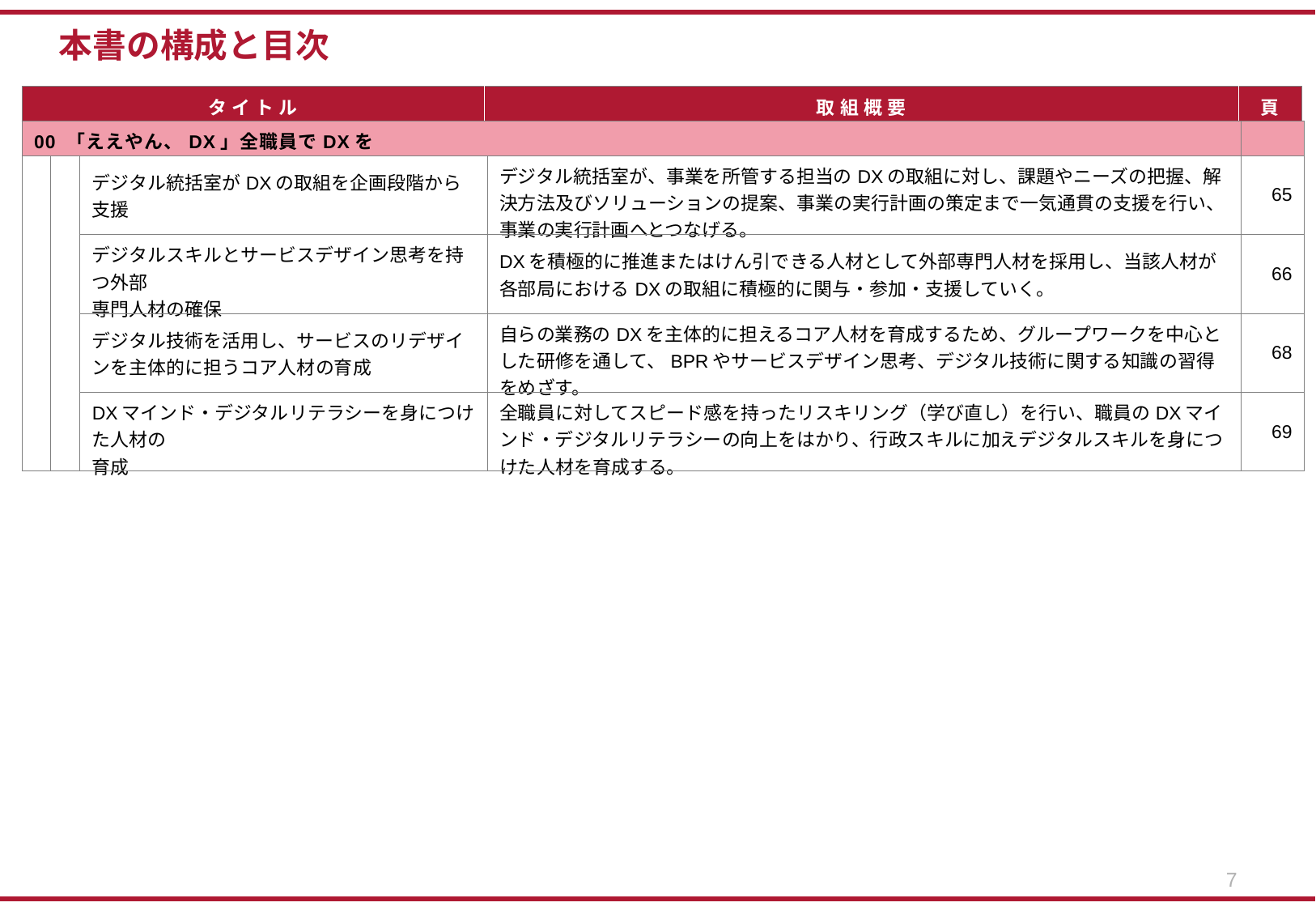

本書の構成と目次
| タイトル | 取組概要 | 頁 |
| --- | --- | --- |
| 00 「ええやん、DX」全職員でDXを |  |  |  |  |
| --- | --- | --- | --- | --- |
|  |  | デジタル統括室がDXの取組を企画段階から支援 | デジタル統括室が、事業を所管する担当のDXの取組に対し、課題やニーズの把握、解決方法及びソリューションの提案、事業の実行計画の策定まで一気通貫の支援を行い、事業の実行計画へとつなげる。 | 65 |
|  |  | デジタルスキルとサービスデザイン思考を持つ外部 専門人材の確保 | DXを積極的に推進またはけん引できる人材として外部専門人材を採用し、当該人材が各部局におけるDXの取組に積極的に関与・参加・支援していく。 | 66 |
|  |  | デジタル技術を活用し、サービスのリデザインを主体的に担うコア人材の育成​ | 自らの業務のDXを主体的に担えるコア人材を育成するため、グループワークを中心とした研修を通して、BPRやサービスデザイン思考、デジタル技術に関する知識の習得をめざす。 | 68 |
|  |  | DXマインド・デジタルリテラシーを身につけた人材の 育成​ | 全職員に対してスピード感を持ったリスキリング（学び直し）を行い、職員のDXマインド・デジタルリテラシーの向上をはかり、行政スキルに加えデジタルスキルを身につけた人材を育成する​。 | 69 |
7